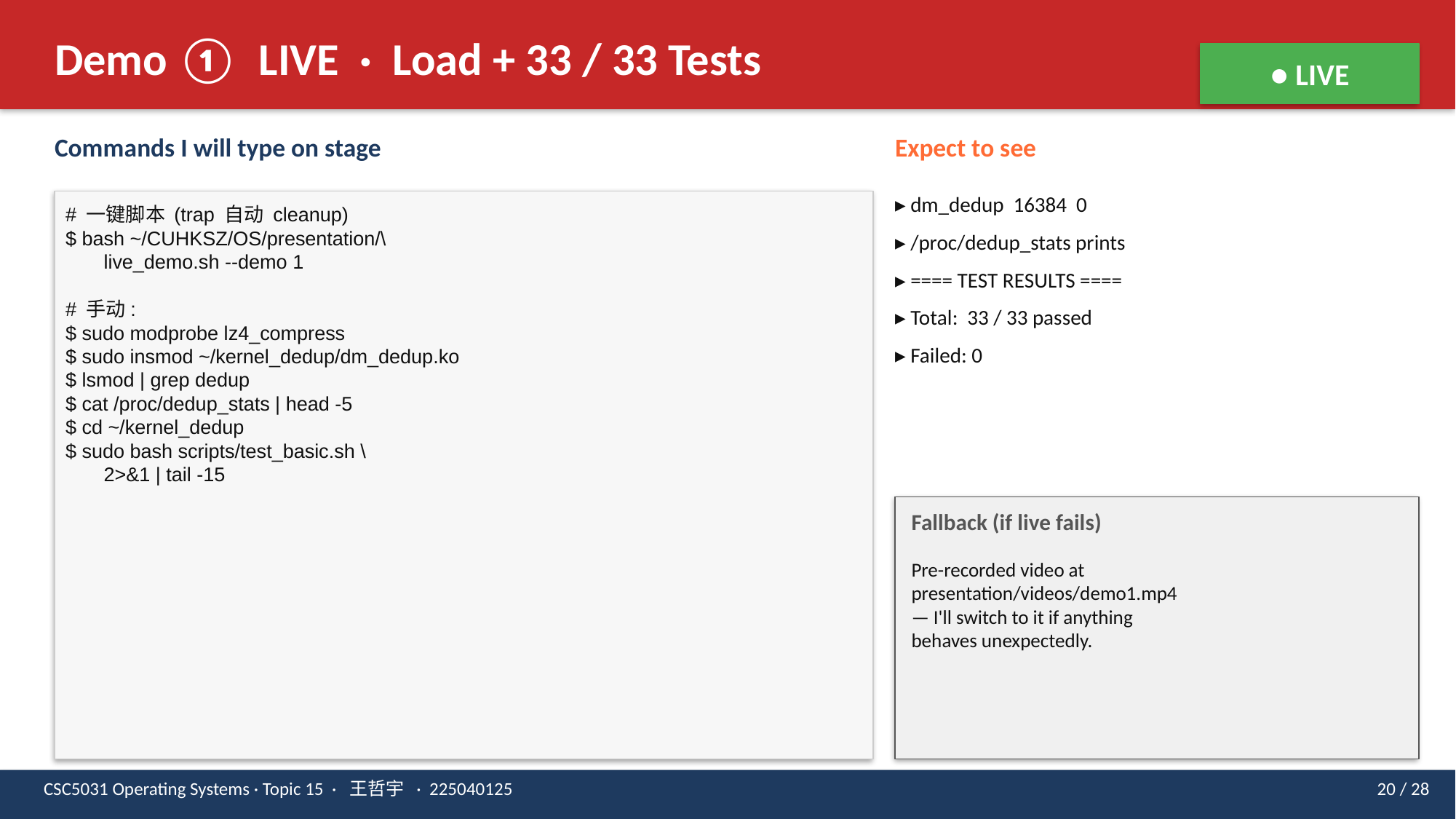

Demo ①  LIVE  ·  Load + 33 / 33 Tests

● LIVE
Commands I will type on stage
Expect to see

▸ dm_dedup  16384  0
▸ /proc/dedup_stats prints
▸ ==== TEST RESULTS ====
▸ Total:  33 / 33 passed
▸ Failed: 0
# 一键脚本 (trap 自动 cleanup)
$ bash ~/CUHKSZ/OS/presentation/\
       live_demo.sh --demo 1

# 手动:
$ sudo modprobe lz4_compress
$ sudo insmod ~/kernel_dedup/dm_dedup.ko
$ lsmod | grep dedup
$ cat /proc/dedup_stats | head -5
$ cd ~/kernel_dedup
$ sudo bash scripts/test_basic.sh \
       2>&1 | tail -15

Fallback (if live fails)
Pre-recorded video at
presentation/videos/demo1.mp4
— I'll switch to it if anything
behaves unexpectedly.

CSC5031 Operating Systems · Topic 15  ·  王哲宇  ·  225040125
20 / 28